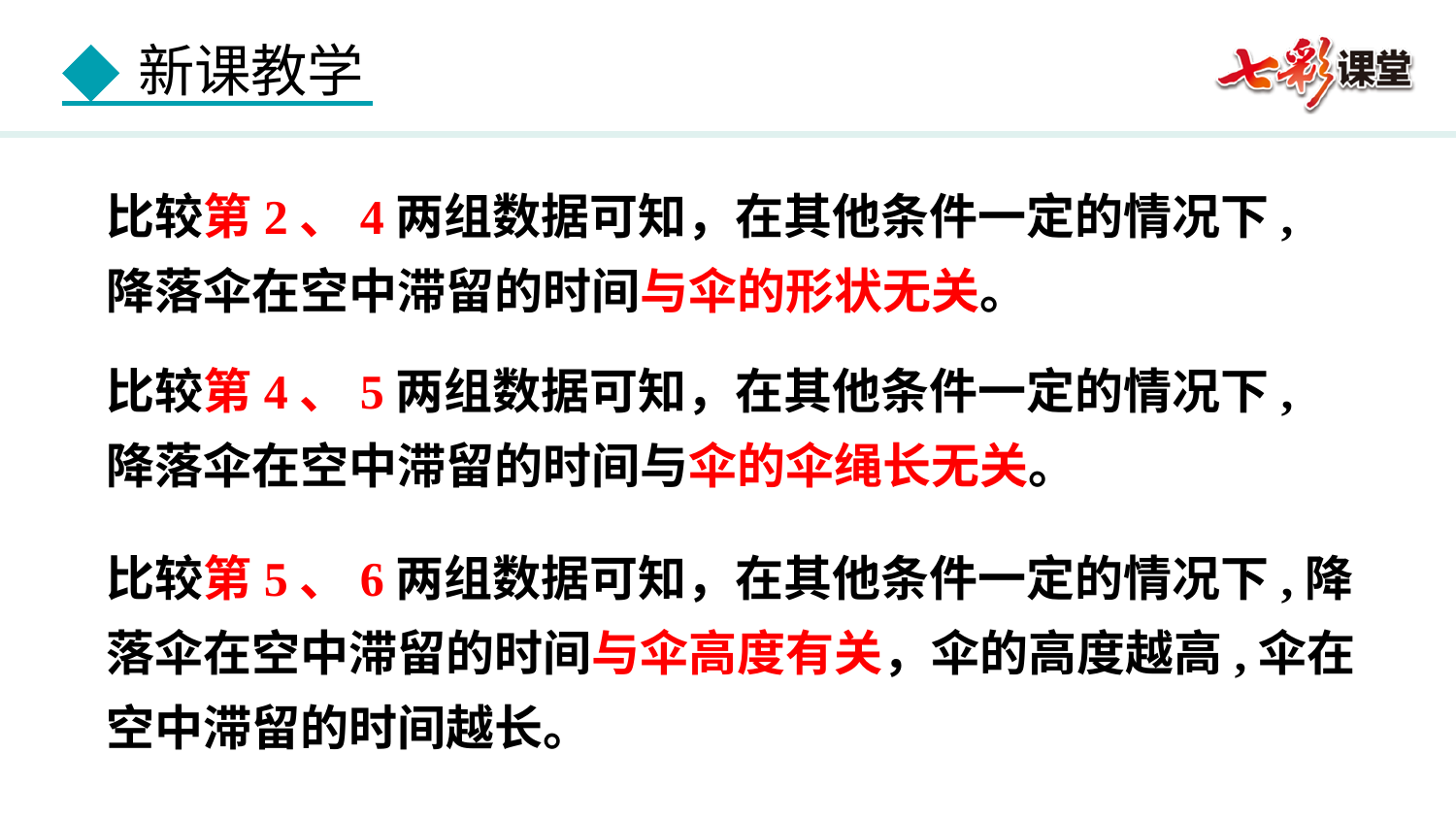

比较第2、4两组数据可知，在其他条件一定的情况下,降落伞在空中滞留的时间与伞的形状无关。
比较第4、5两组数据可知，在其他条件一定的情况下,降落伞在空中滞留的时间与伞的伞绳长无关。
比较第5、6两组数据可知，在其他条件一定的情况下,降落伞在空中滞留的时间与伞高度有关，伞的高度越高,伞在空中滞留的时间越长。